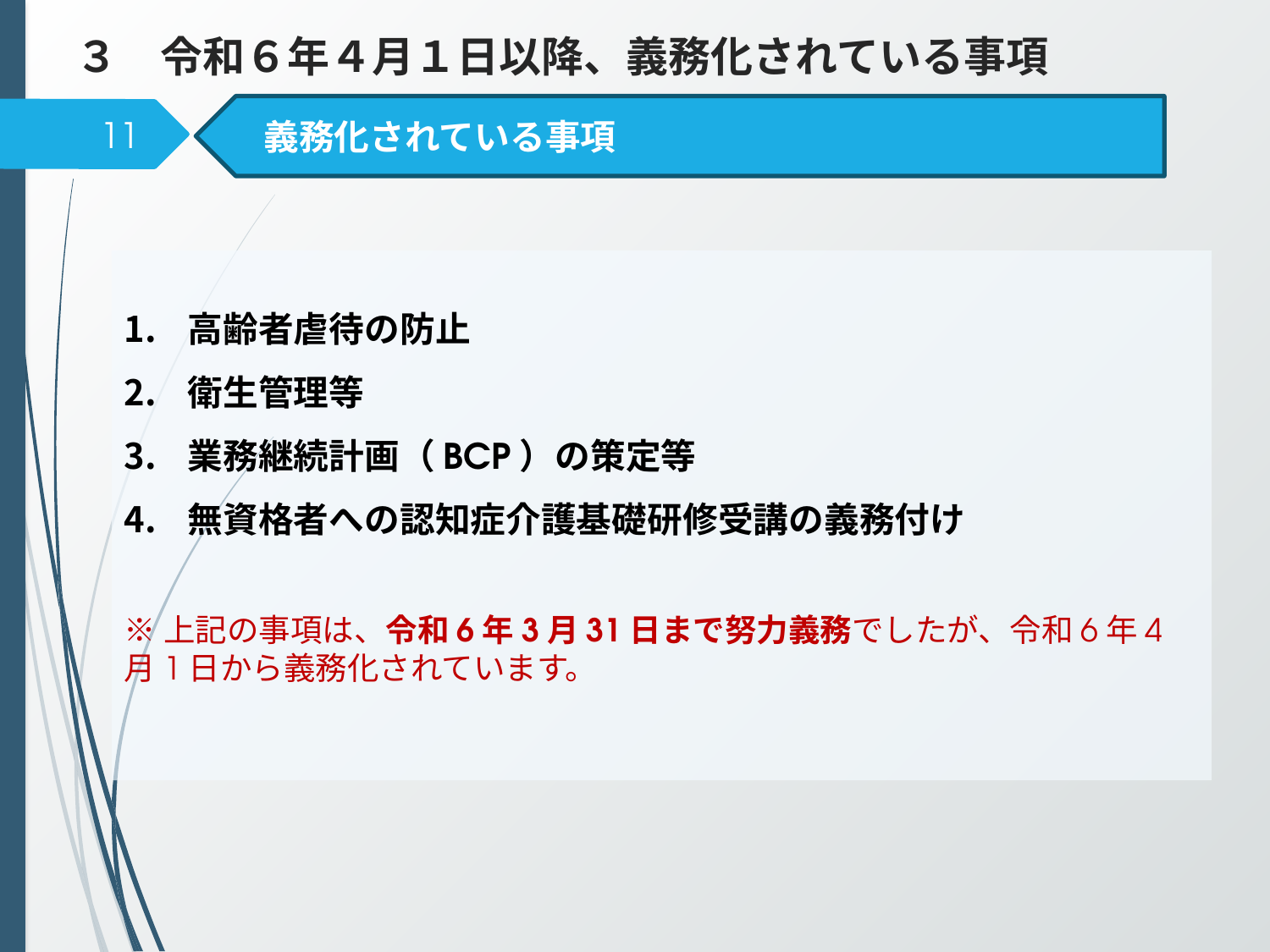

# ３　令和６年４月１日以降、義務化されている事項
　義務化されている事項
11
高齢者虐待の防止
衛生管理等
業務継続計画（BCP）の策定等
無資格者への認知症介護基礎研修受講の義務付け

※上記の事項は、令和6年3月31日まで努力義務でしたが、令和6年4月1日から義務化されています。